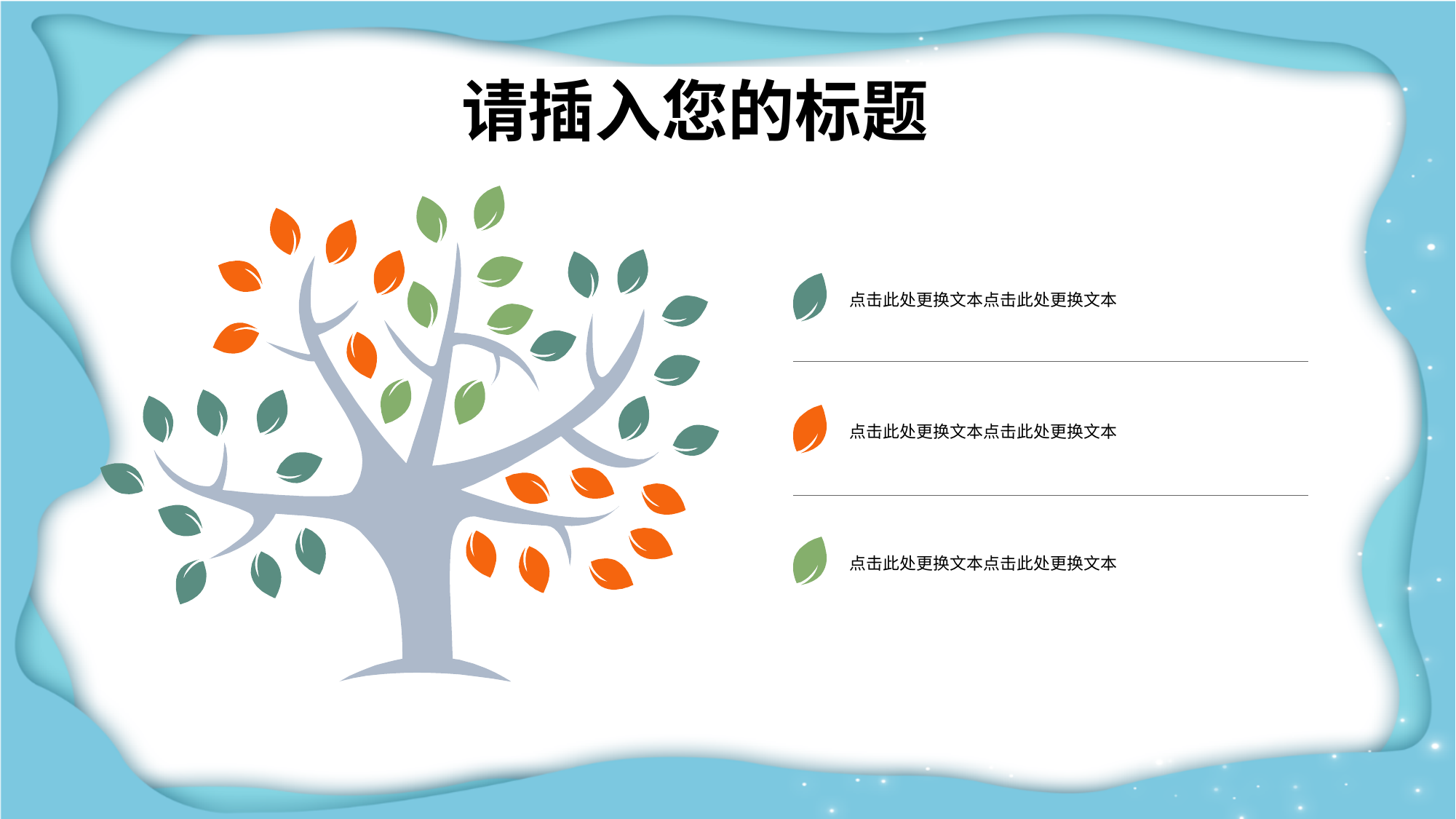

请插入您的标题

点击此处更换文本点击此处更换文本

点击此处更换文本点击此处更换文本

点击此处更换文本点击此处更换文本